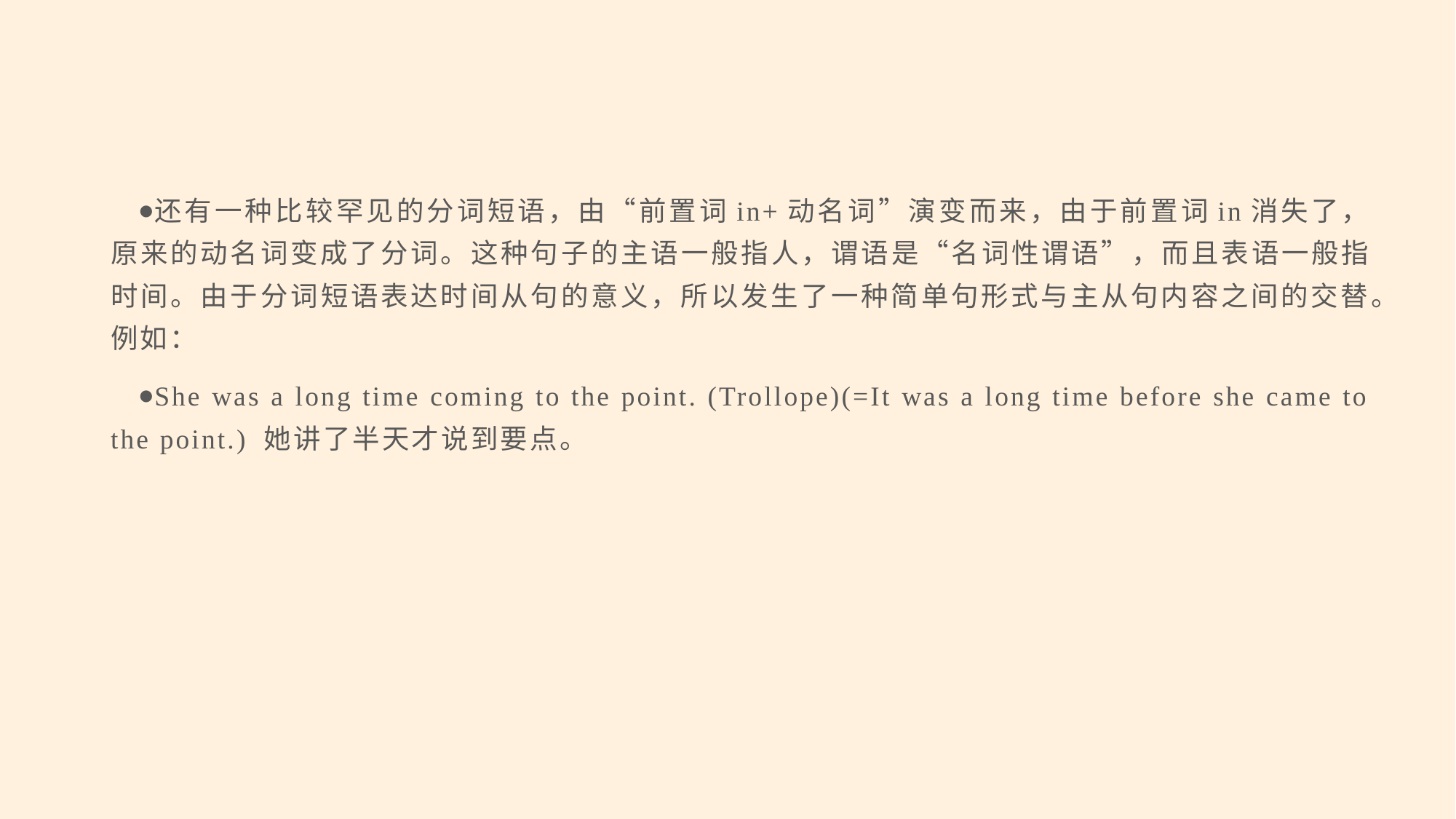

#
还有一种比较罕见的分词短语，由“前置词in+动名词”演变而来，由于前置词in消失了，原来的动名词变成了分词。这种句子的主语一般指人，谓语是“名词性谓语”，而且表语一般指时间。由于分词短语表达时间从句的意义，所以发生了一种简单句形式与主从句内容之间的交替。例如：
She was a long time coming to the point. (Trollope)(=It was a long time before she came to the point.) 她讲了半天才说到要点。